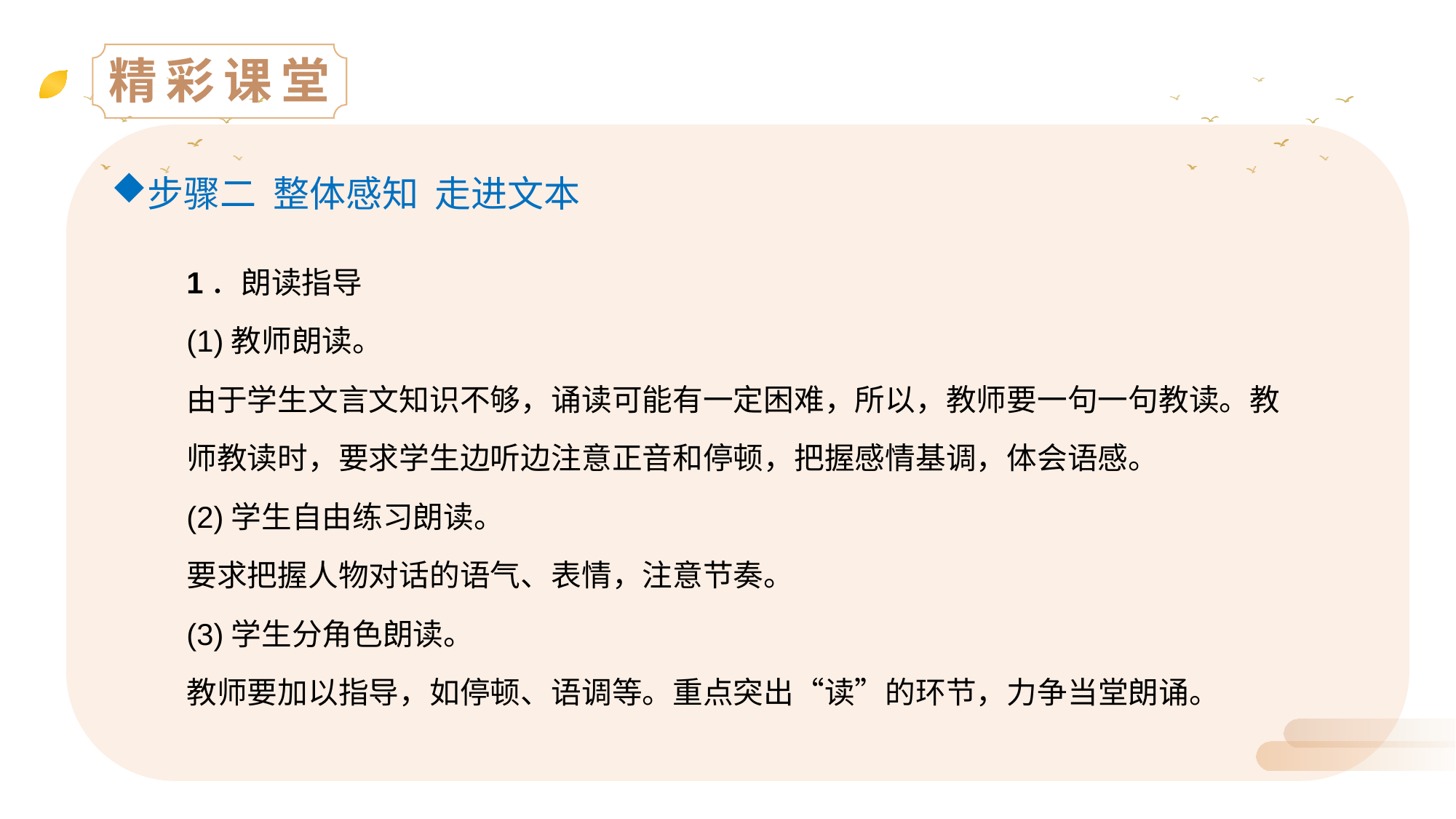

精彩课堂

步骤二  整体感知  走进文本
1．朗读指导
(1)教师朗读。
由于学生文言文知识不够，诵读可能有一定困难，所以，教师要一句一句教读。教师教读时，要求学生边听边注意正音和停顿，把握感情基调，体会语感。
(2)学生自由练习朗读。
要求把握人物对话的语气、表情，注意节奏。
(3)学生分角色朗读。
教师要加以指导，如停顿、语调等。重点突出“读”的环节，力争当堂朗诵。